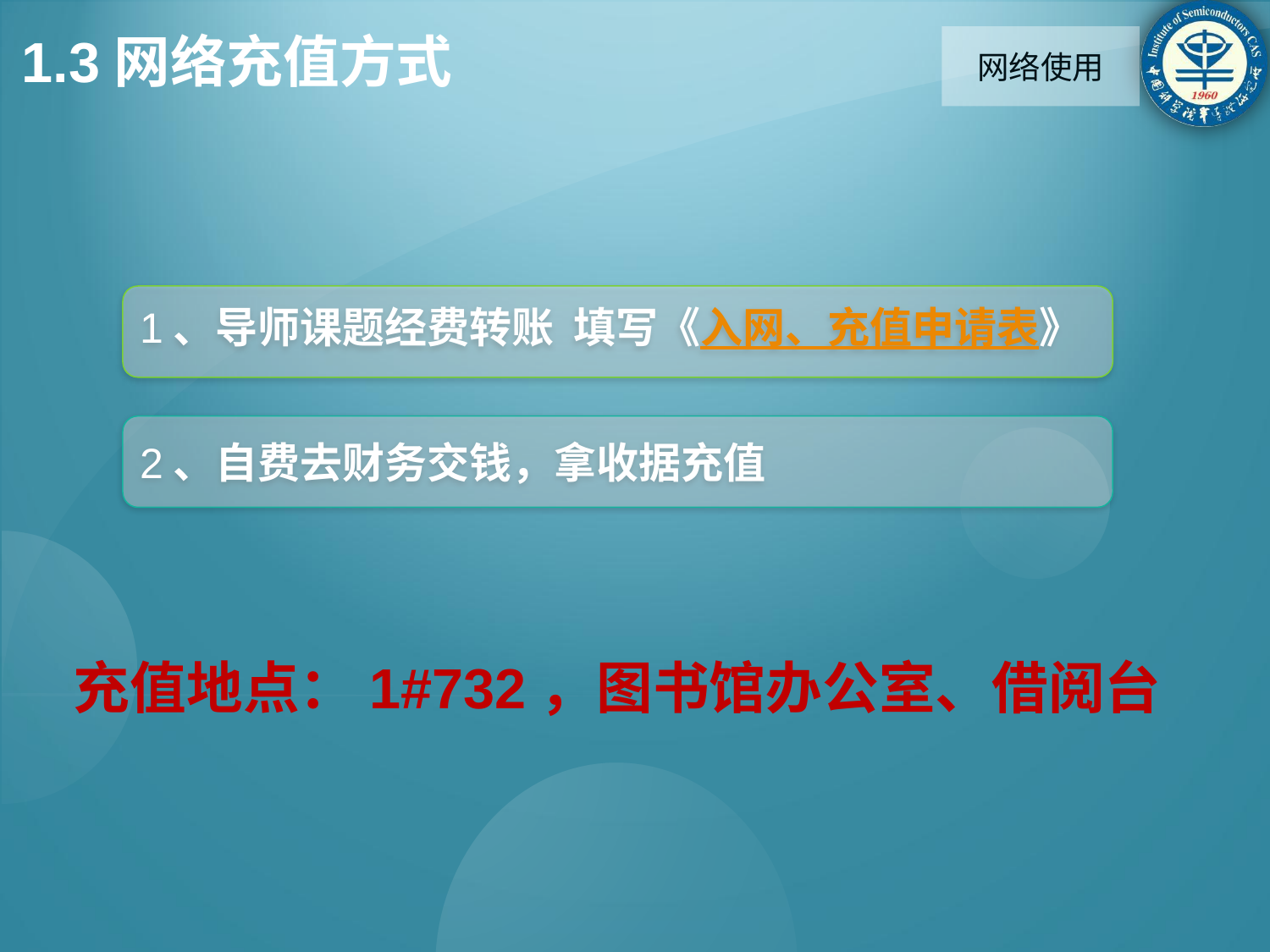

1.3网络充值方式
网络使用
1、导师课题经费转账  填写《入网、充值申请表》
2、自费去财务交钱，拿收据充值
充值地点：1#732，图书馆办公室、借阅台